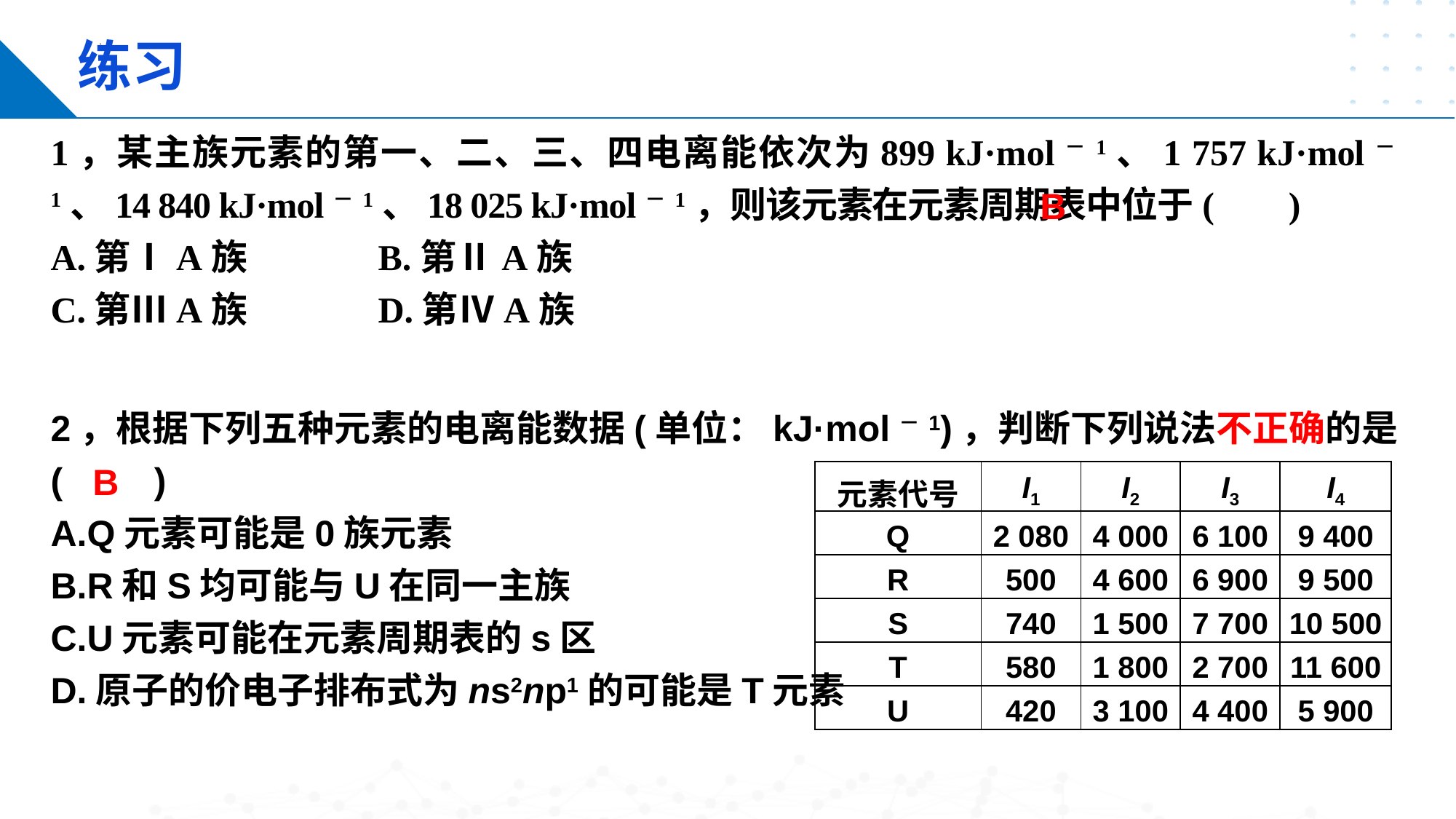

练习
1，某主族元素的第一、二、三、四电离能依次为899 kJ·mol－1、1 757 kJ·mol－1、14 840 kJ·mol－1、18 025 kJ·mol－1，则该元素在元素周期表中位于(         )
A.第ⅠA族  		B.第ⅡA族
C.第ⅢA族  		D.第ⅣA族
B
2，根据下列五种元素的电离能数据(单位：kJ·mol－1)，判断下列说法不正确的是(         )
A.Q元素可能是0族元素
B.R和S均可能与U在同一主族
C.U元素可能在元素周期表的s区
D.原子的价电子排布式为ns2np1的可能是T元素
B
| 元素代号 | I1 | I2 | I3 | I4 |
| --- | --- | --- | --- | --- |
| Q | 2 080 | 4 000 | 6 100 | 9 400 |
| R | 500 | 4 600 | 6 900 | 9 500 |
| S | 740 | 1 500 | 7 700 | 10 500 |
| T | 580 | 1 800 | 2 700 | 11 600 |
| U | 420 | 3 100 | 4 400 | 5 900 |